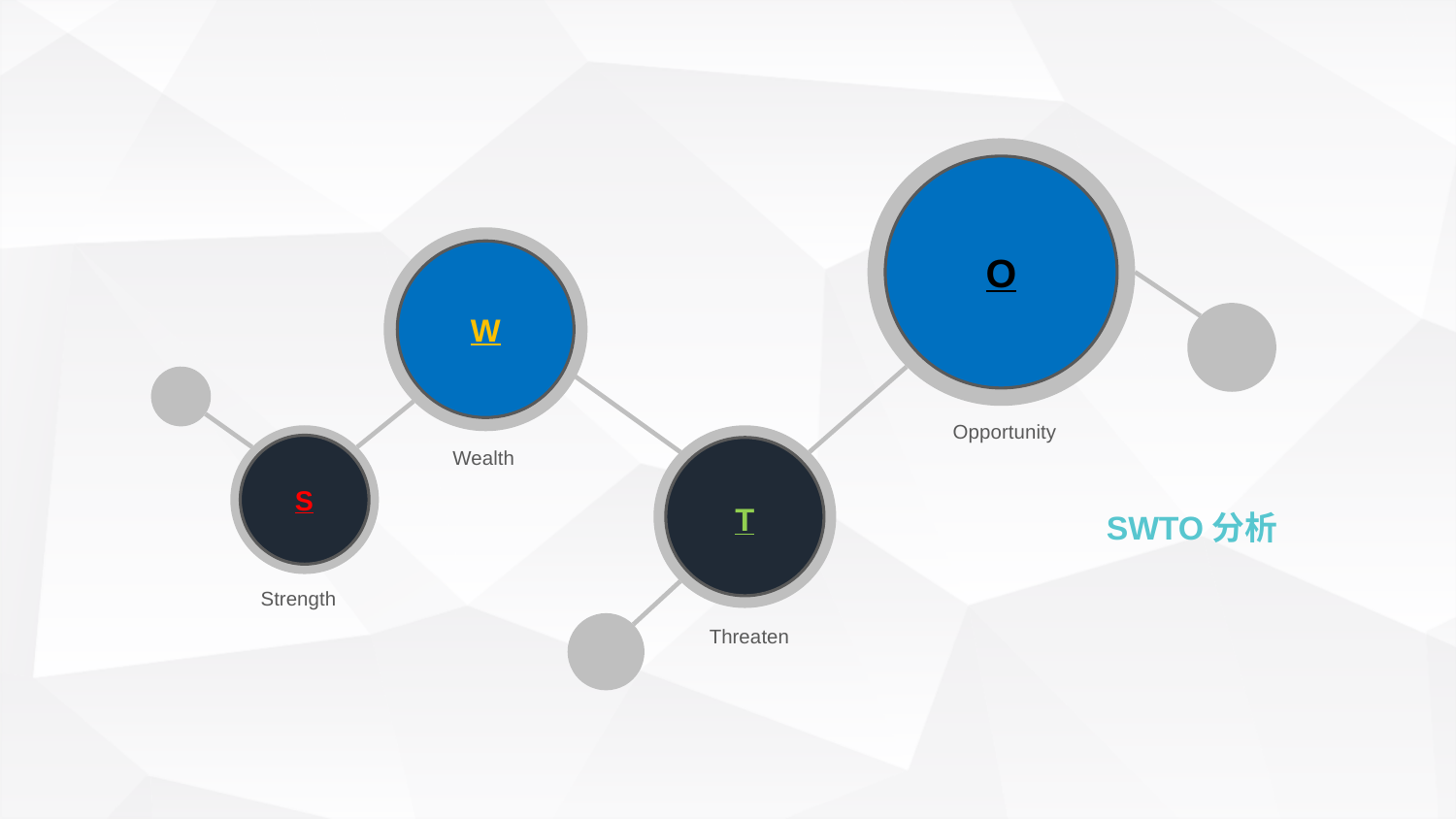

O

W

Opportunity

S

T
Wealth
SWTO分析
Strength

Threaten